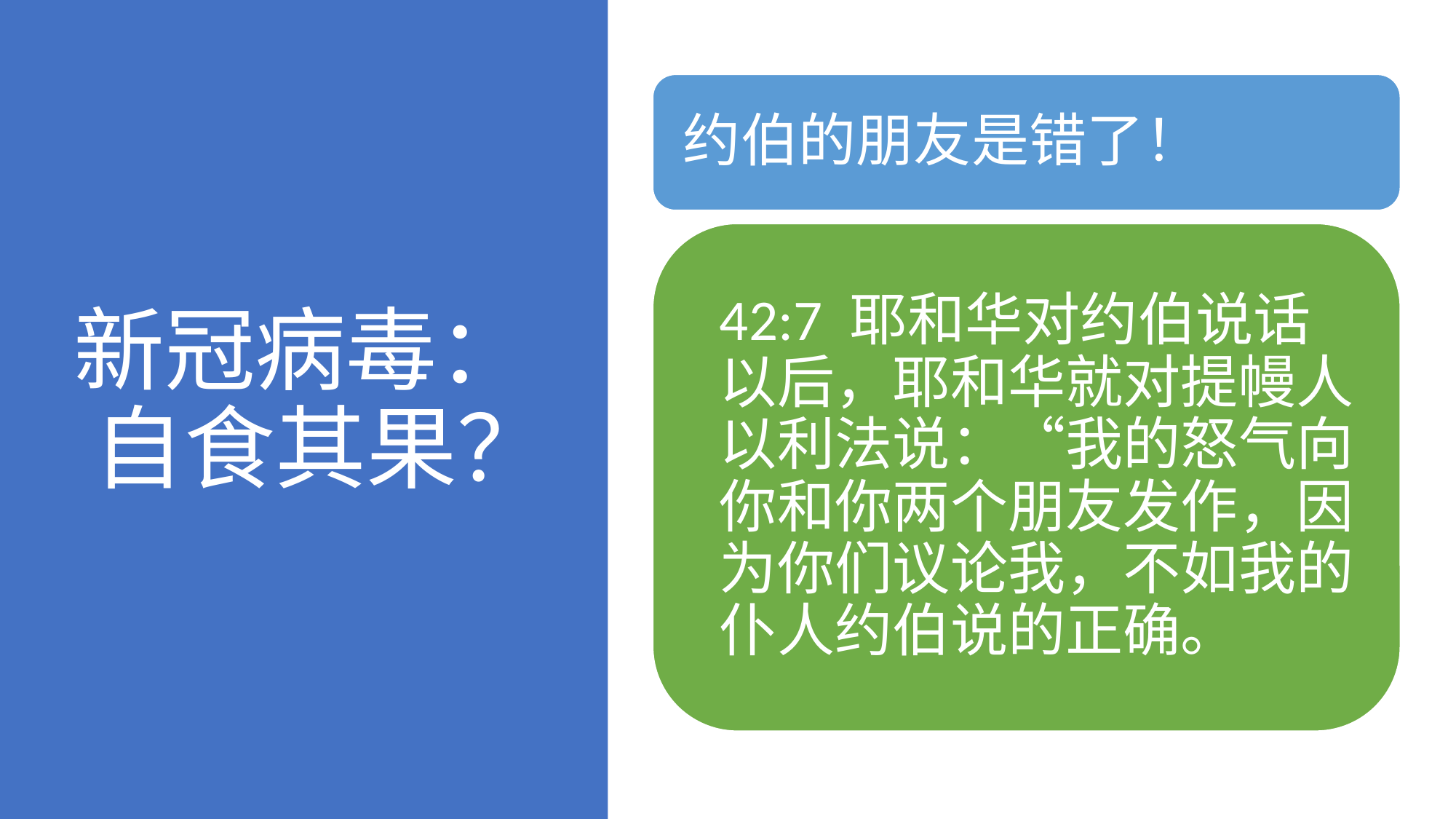

# 新冠病毒： 自食其果？
约伯的朋友是错了！
42:7 耶和华对约伯说话以后，耶和华就对提幔人以利法说：“我的怒气向你和你两个朋友发作，因为你们议论我，不如我的仆人约伯说的正确。